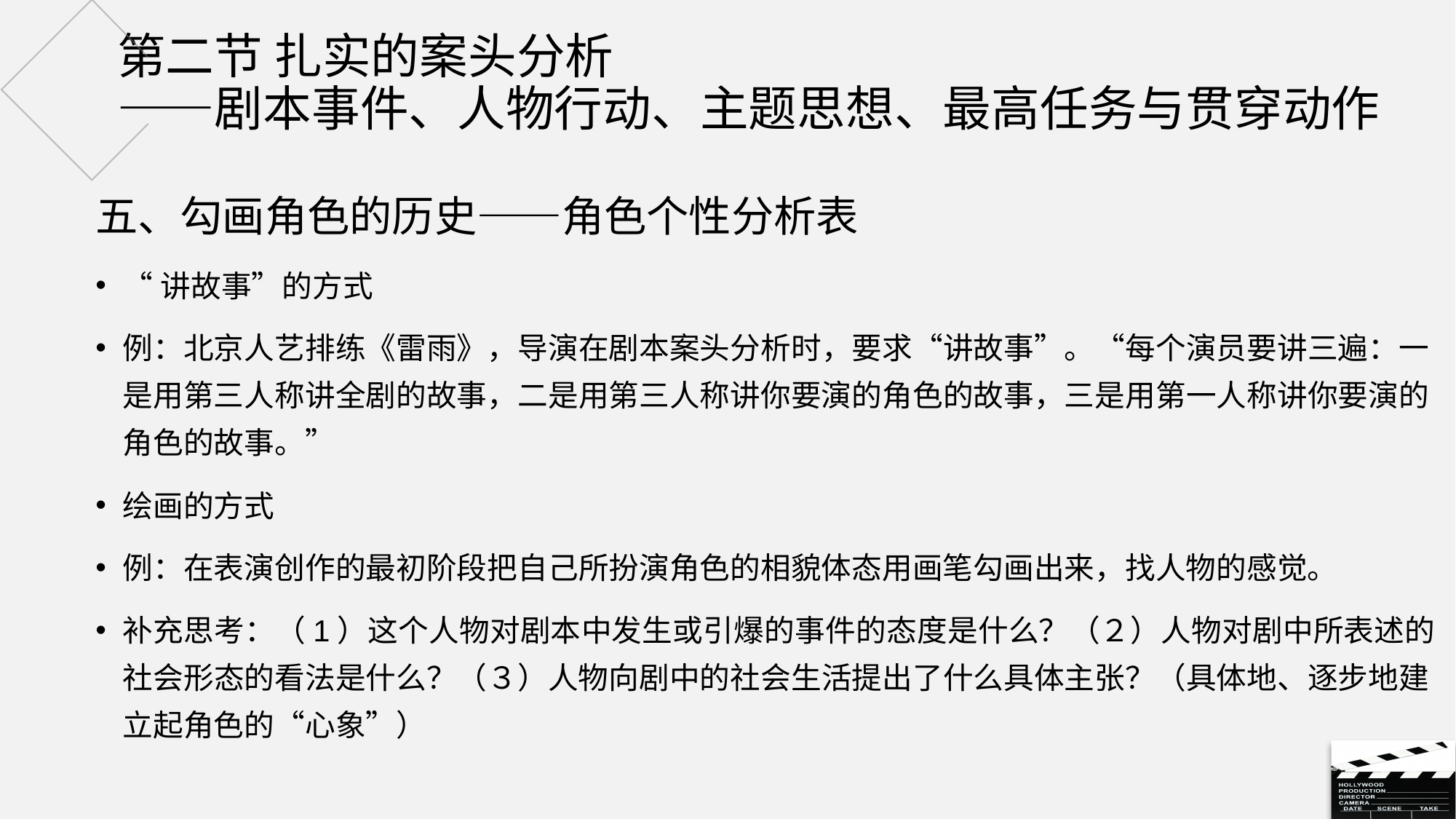

# 第二节 扎实的案头分析 ——剧本事件、人物行动、主题思想、最高任务与贯穿动作
五、勾画角色的历史——角色个性分析表
“讲故事”的方式
例：北京人艺排练《雷雨》，导演在剧本案头分析时，要求“讲故事”。“每个演员要讲三遍：一是用第三人称讲全剧的故事，二是用第三人称讲你要演的角色的故事，三是用第一人称讲你要演的角色的故事。”
绘画的方式
例：在表演创作的最初阶段把自己所扮演角色的相貌体态用画笔勾画出来，找人物的感觉。
补充思考：（1）这个人物对剧本中发生或引爆的事件的态度是什么？（２）人物对剧中所表述的社会形态的看法是什么？（３）人物向剧中的社会生活提出了什么具体主张？（具体地、逐步地建立起角色的“心象”）